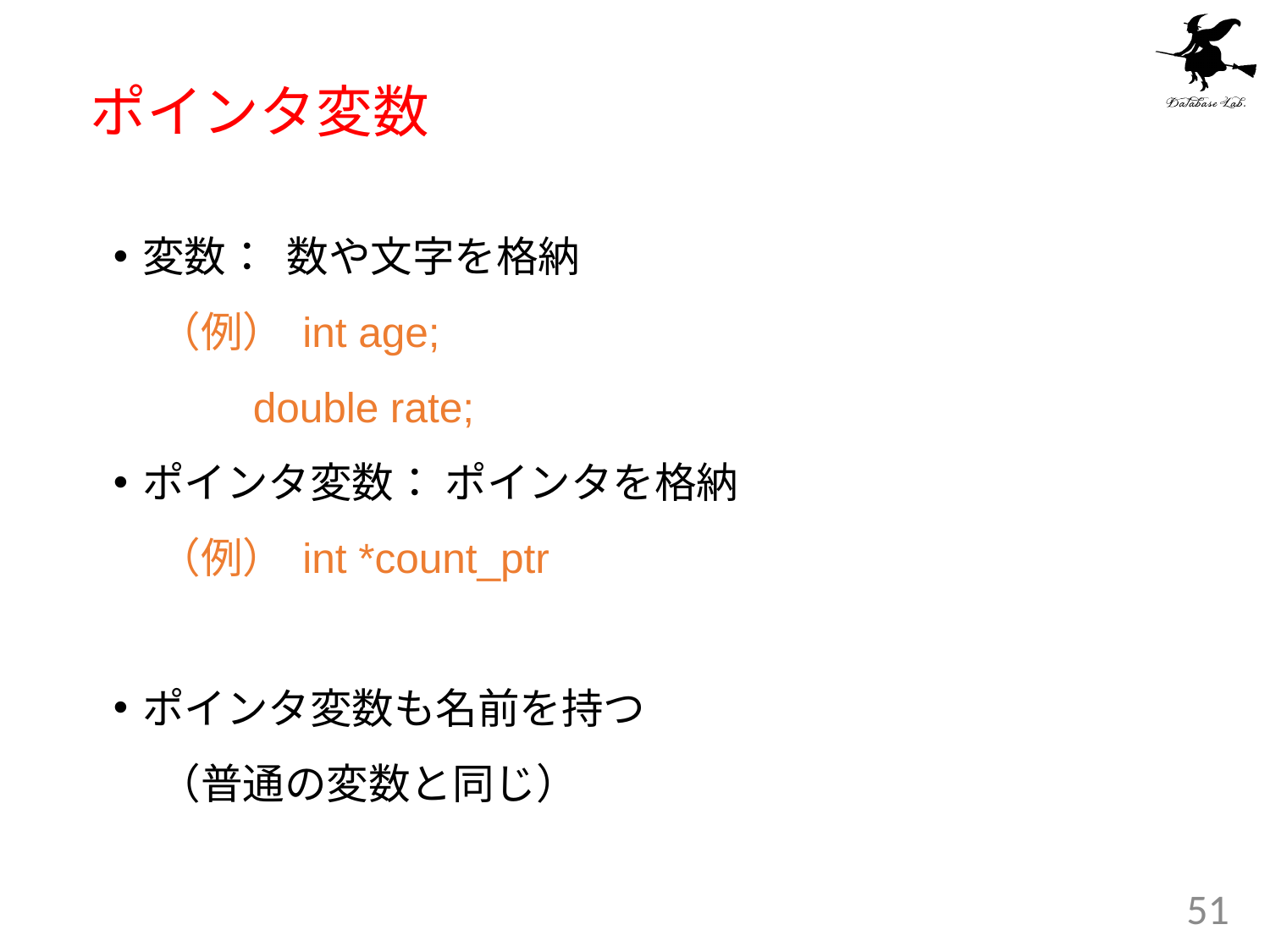

# ポインタ変数
変数：  数や文字を格納
    （例） int age;
            double rate;
ポインタ変数： ポインタを格納
    （例） int *count_ptr

ポインタ変数も名前を持つ
    （普通の変数と同じ）
51